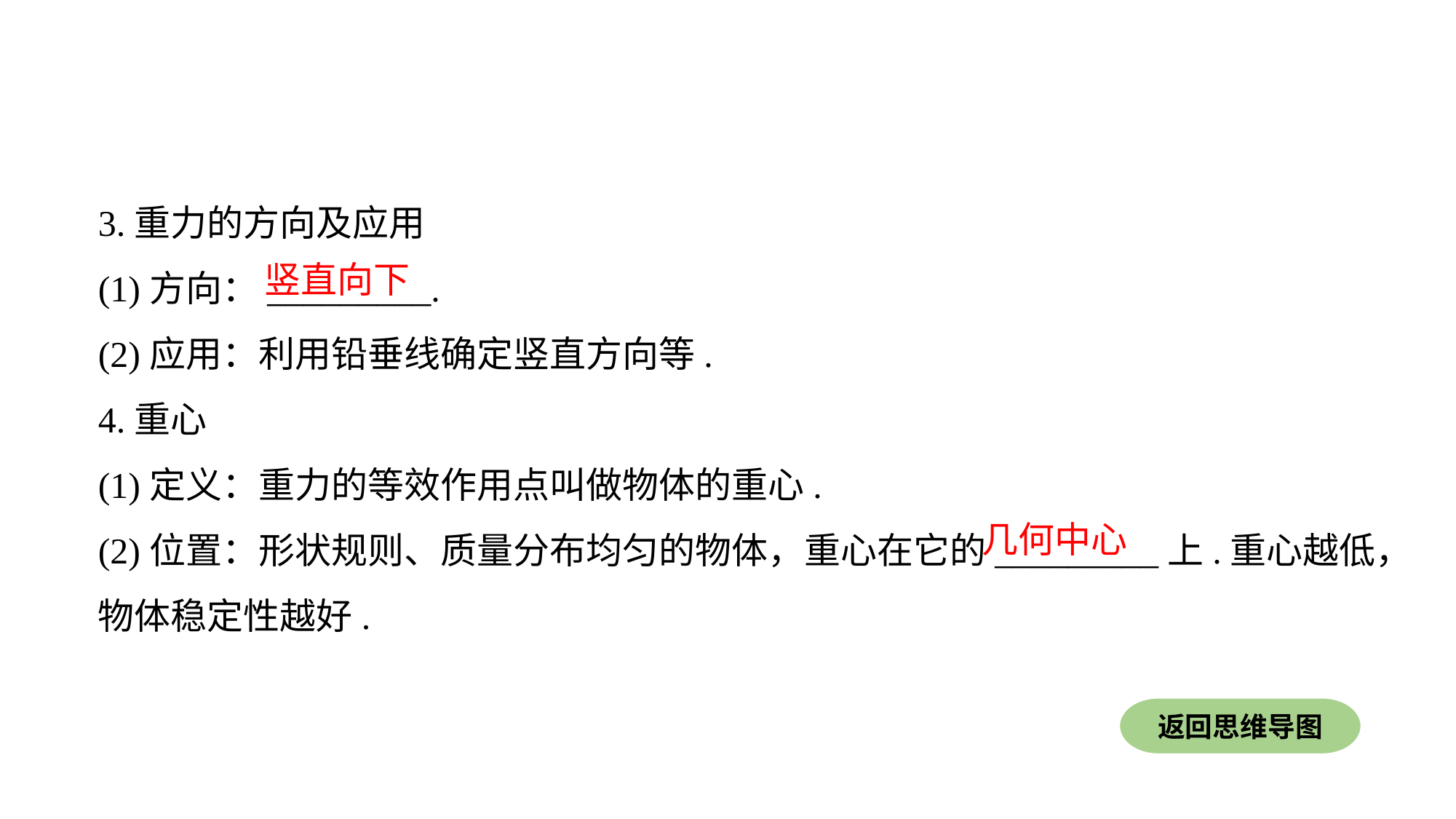

3.重力的方向及应用
(1)方向：_________.
(2)应用：利用铅垂线确定竖直方向等.
4.重心
(1)定义：重力的等效作用点叫做物体的重心.
(2)位置：形状规则、质量分布均匀的物体，重心在它的_________上.重心越低，物体稳定性越好.
竖直向下

几何中心
返回思维导图